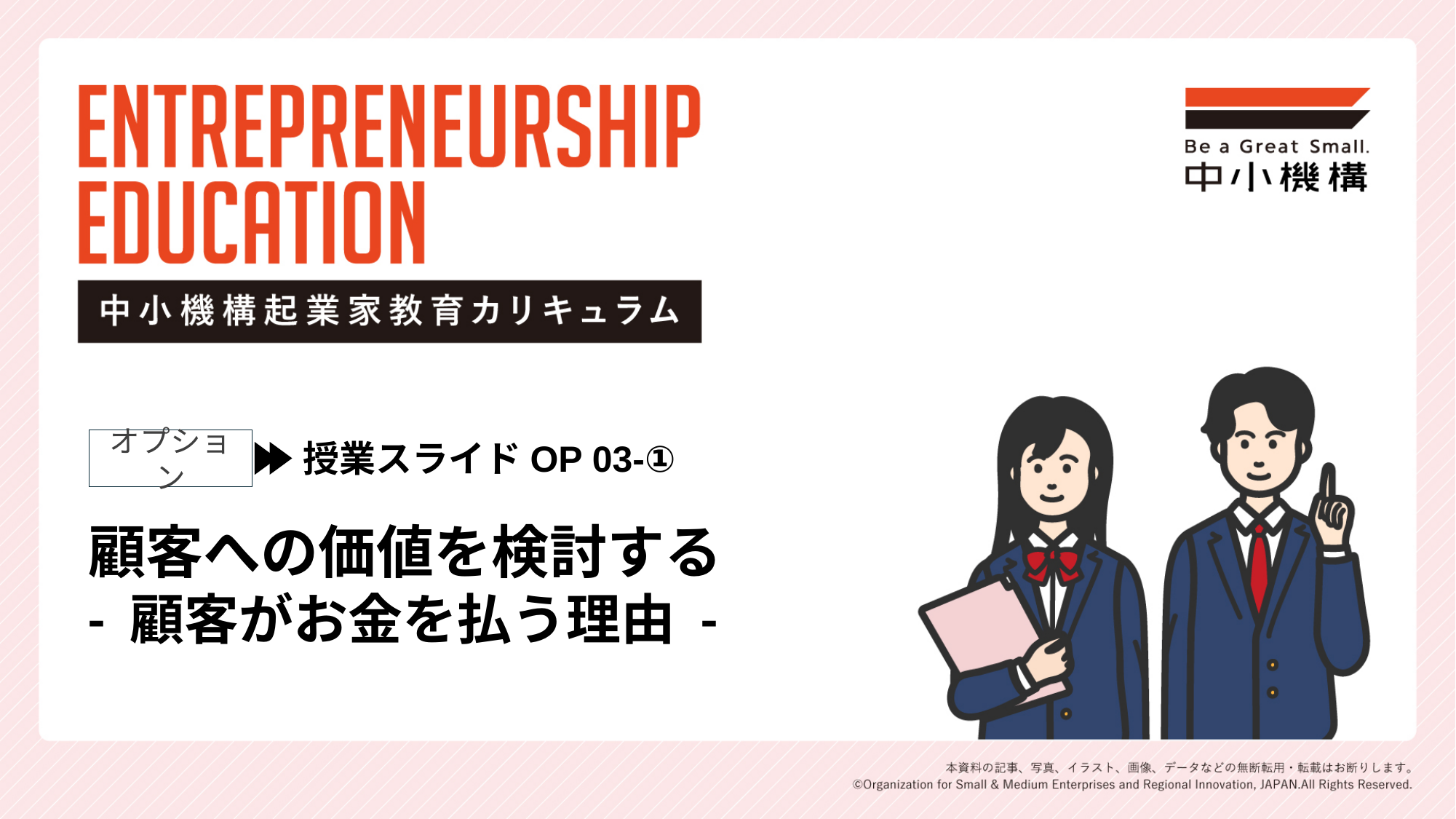

授業スライドOP 03-①
オプション

# 顧客への価値を検討する - 顧客がお金を払う理由 -